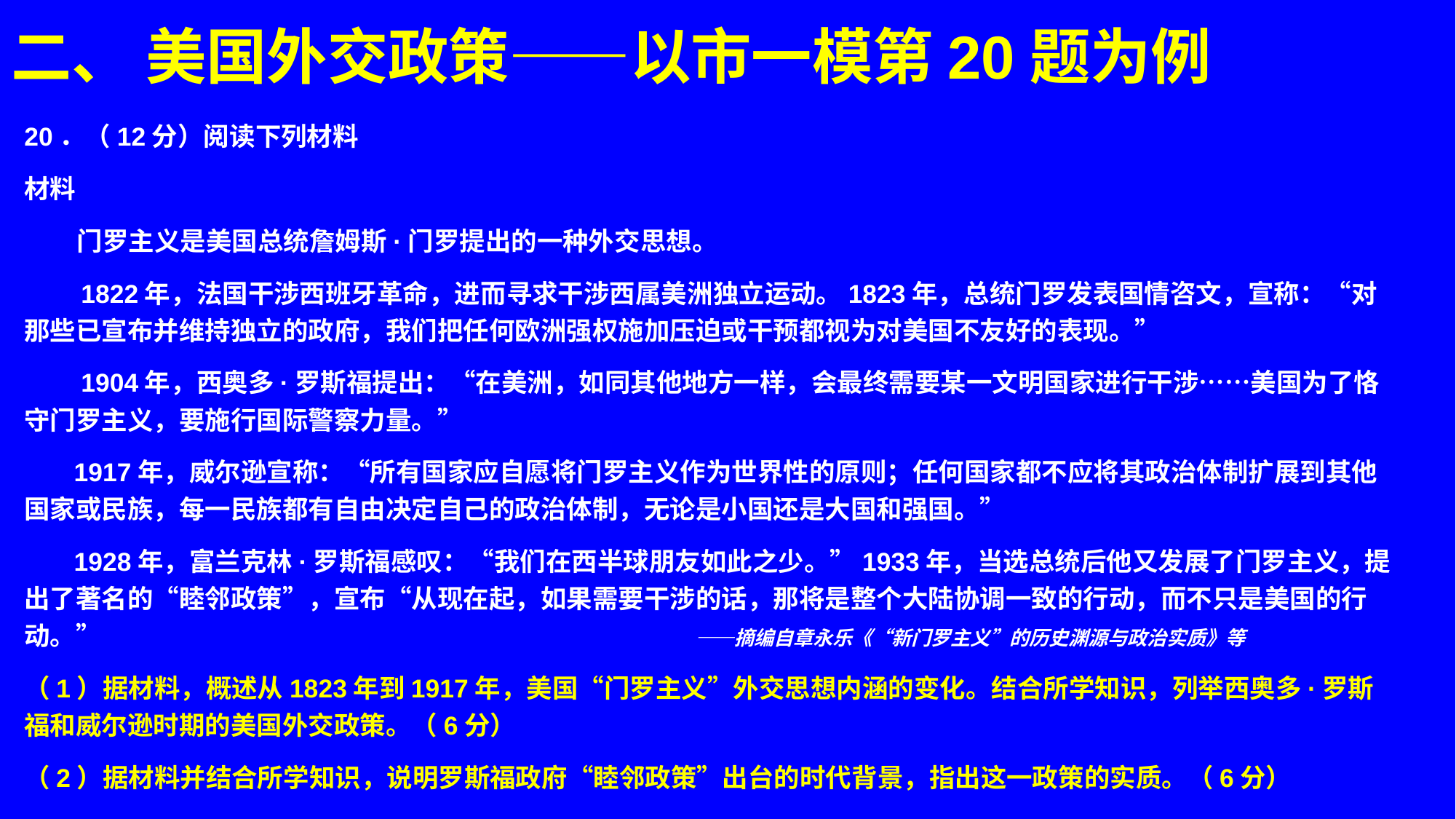

# 二、 美国外交政策——以市一模第20题为例
20．（12分）阅读下列材料
材料
        门罗主义是美国总统詹姆斯·门罗提出的一种外交思想。
        1822年，法国干涉西班牙革命，进而寻求干涉西属美洲独立运动。1823年，总统门罗发表国情咨文，宣称：“对那些已宣布并维持独立的政府，我们把任何欧洲强权施加压迫或干预都视为对美国不友好的表现。”
        1904年，西奥多·罗斯福提出：“在美洲，如同其他地方一样，会最终需要某一文明国家进行干涉……美国为了恪守门罗主义，要施行国际警察力量。”
       1917年，威尔逊宣称：“所有国家应自愿将门罗主义作为世界性的原则；任何国家都不应将其政治体制扩展到其他国家或民族，每一民族都有自由决定自己的政治体制，无论是小国还是大国和强国。”
       1928年，富兰克林·罗斯福感叹：“我们在西半球朋友如此之少。”1933年，当选总统后他又发展了门罗主义，提出了著名的“睦邻政策”，宣布“从现在起，如果需要干涉的话，那将是整个大陆协调一致的行动，而不只是美国的行动。”                                                                                                      ——摘编自章永乐《“新门罗主义”的历史渊源与政治实质》等
（1）据材料，概述从1823年到1917年，美国“门罗主义”外交思想内涵的变化。结合所学知识，列举西奥多·罗斯福和威尔逊时期的美国外交政策。（6分）
（2）据材料并结合所学知识，说明罗斯福政府“睦邻政策”出台的时代背景，指出这一政策的实质。（6分）